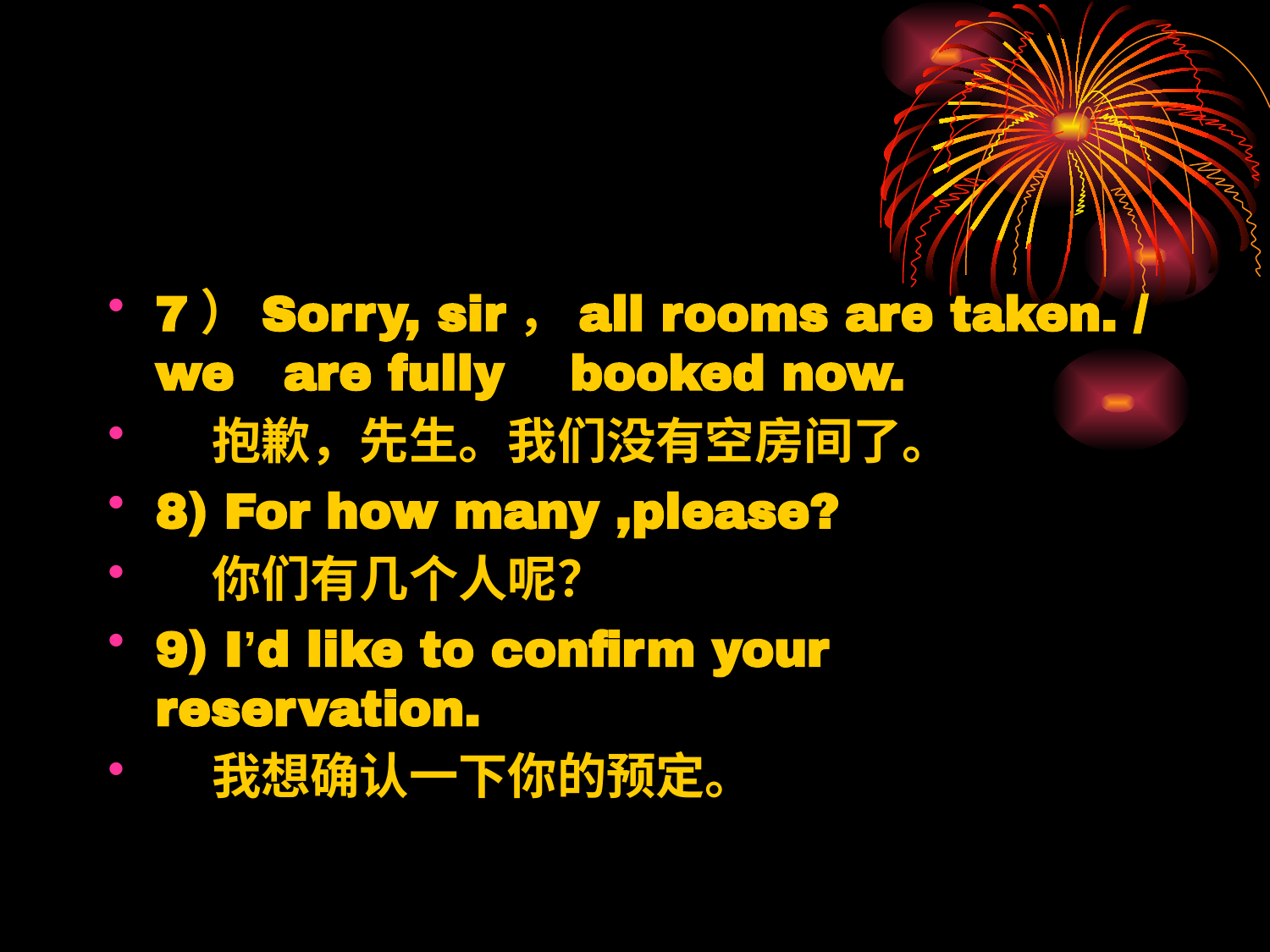

7）Sorry, sir，all rooms are taken. / we   are fully    booked now.
    抱歉，先生。我们没有空房间了。
8) For how many ,please?
    你们有几个人呢？
9) I’d like to confirm your reservation.
    我想确认一下你的预定。